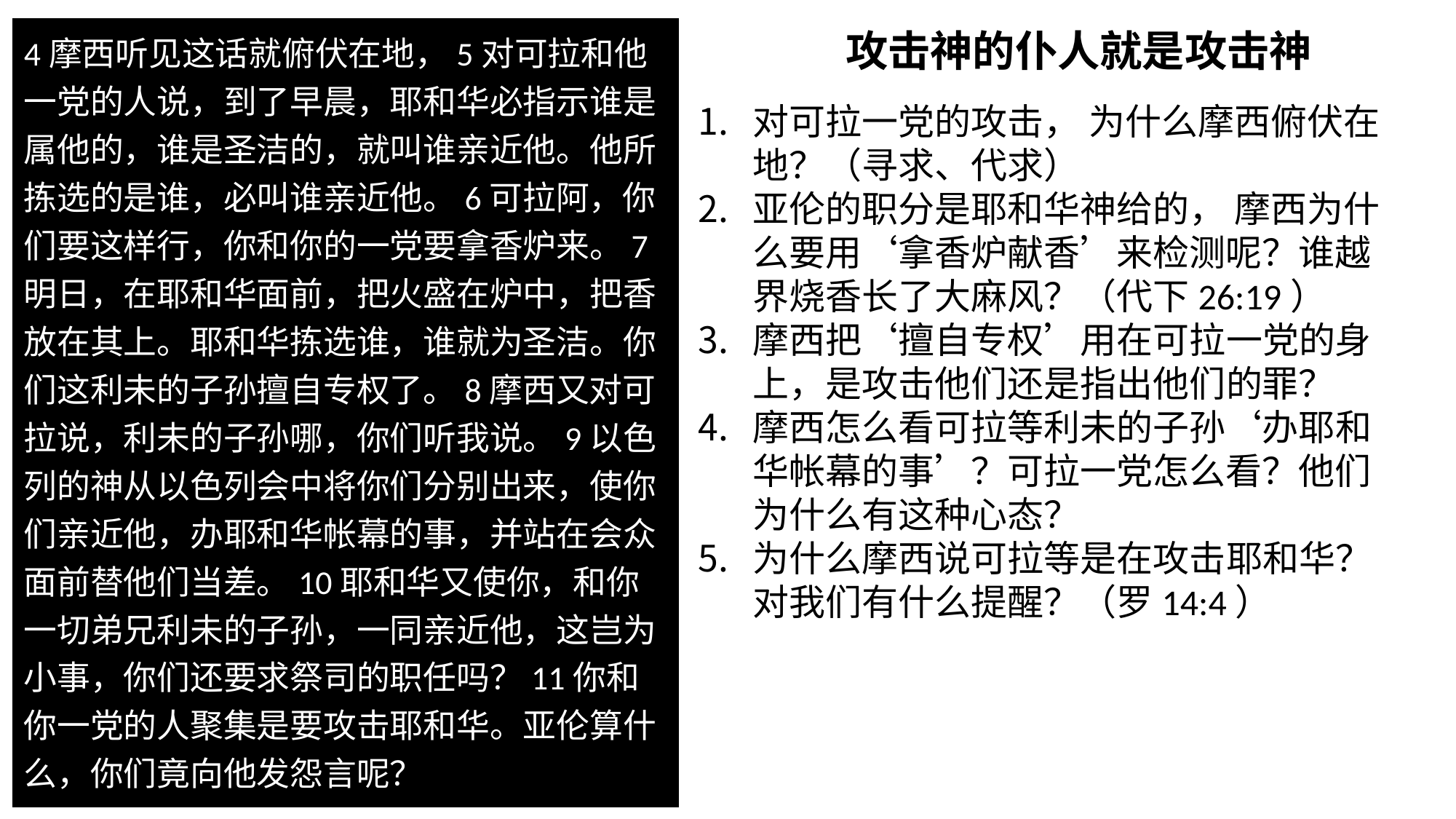

4摩西听见这话就俯伏在地，5对可拉和他一党的人说，到了早晨，耶和华必指示谁是属他的，谁是圣洁的，就叫谁亲近他。他所拣选的是谁，必叫谁亲近他。6可拉阿，你们要这样行，你和你的一党要拿香炉来。7明日，在耶和华面前，把火盛在炉中，把香放在其上。耶和华拣选谁，谁就为圣洁。你们这利未的子孙擅自专权了。8摩西又对可拉说，利未的子孙哪，你们听我说。9以色列的神从以色列会中将你们分别出来，使你们亲近他，办耶和华帐幕的事，并站在会众面前替他们当差。10耶和华又使你，和你一切弟兄利未的子孙，一同亲近他，这岂为小事，你们还要求祭司的职任吗？11你和你一党的人聚集是要攻击耶和华。亚伦算什么，你们竟向他发怨言呢？
攻击神的仆人就是攻击神
对可拉一党的攻击， 为什么摩西俯伏在地？（寻求、代求）
亚伦的职分是耶和华神给的， 摩西为什么要用‘拿香炉献香’来检测呢？谁越界烧香长了大麻风？（代下26:19）
摩西把‘擅自专权’用在可拉一党的身上，是攻击他们还是指出他们的罪？
摩西怎么看可拉等利未的子孙‘办耶和华帐幕的事’？可拉一党怎么看？他们为什么有这种心态？
为什么摩西说可拉等是在攻击耶和华？对我们有什么提醒？（罗14:4）